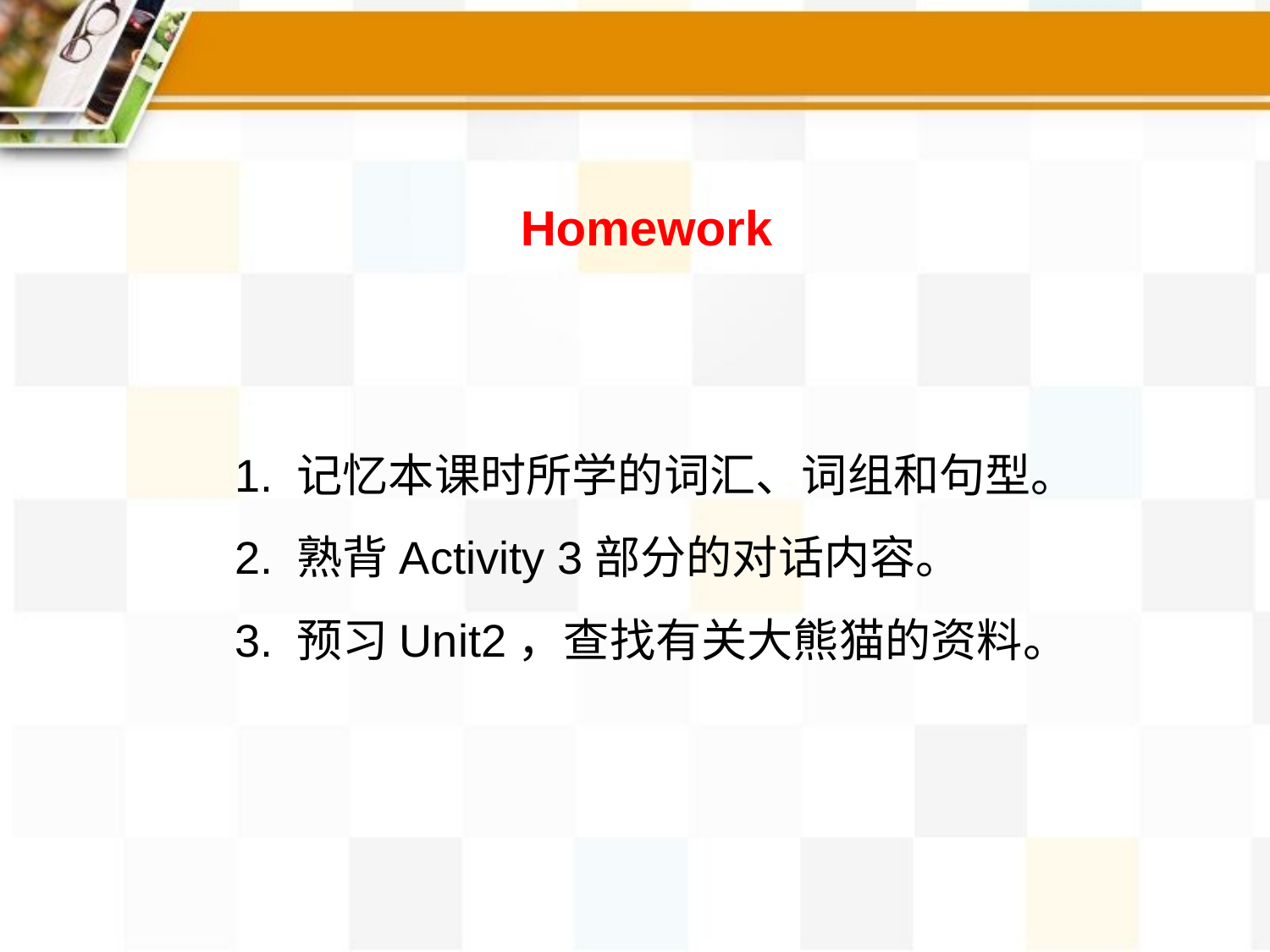

Homework
1. 记忆本课时所学的词汇、词组和句型。
2. 熟背Activity 3部分的对话内容。
3. 预习Unit2，查找有关大熊猫的资料。